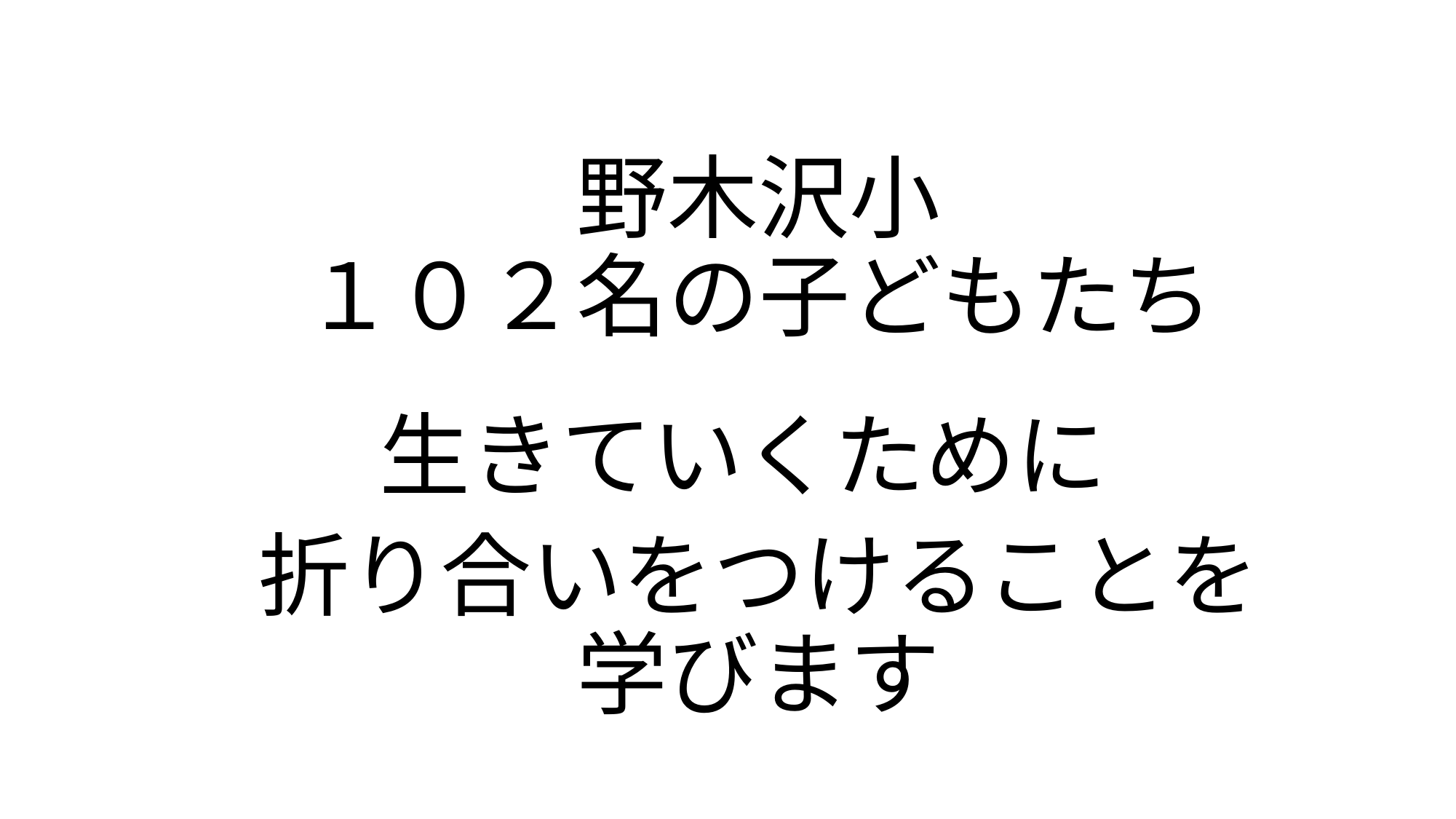

# 野木沢小 １０２名の子どもたち
生きていくために
折り合いをつけることを
学びます